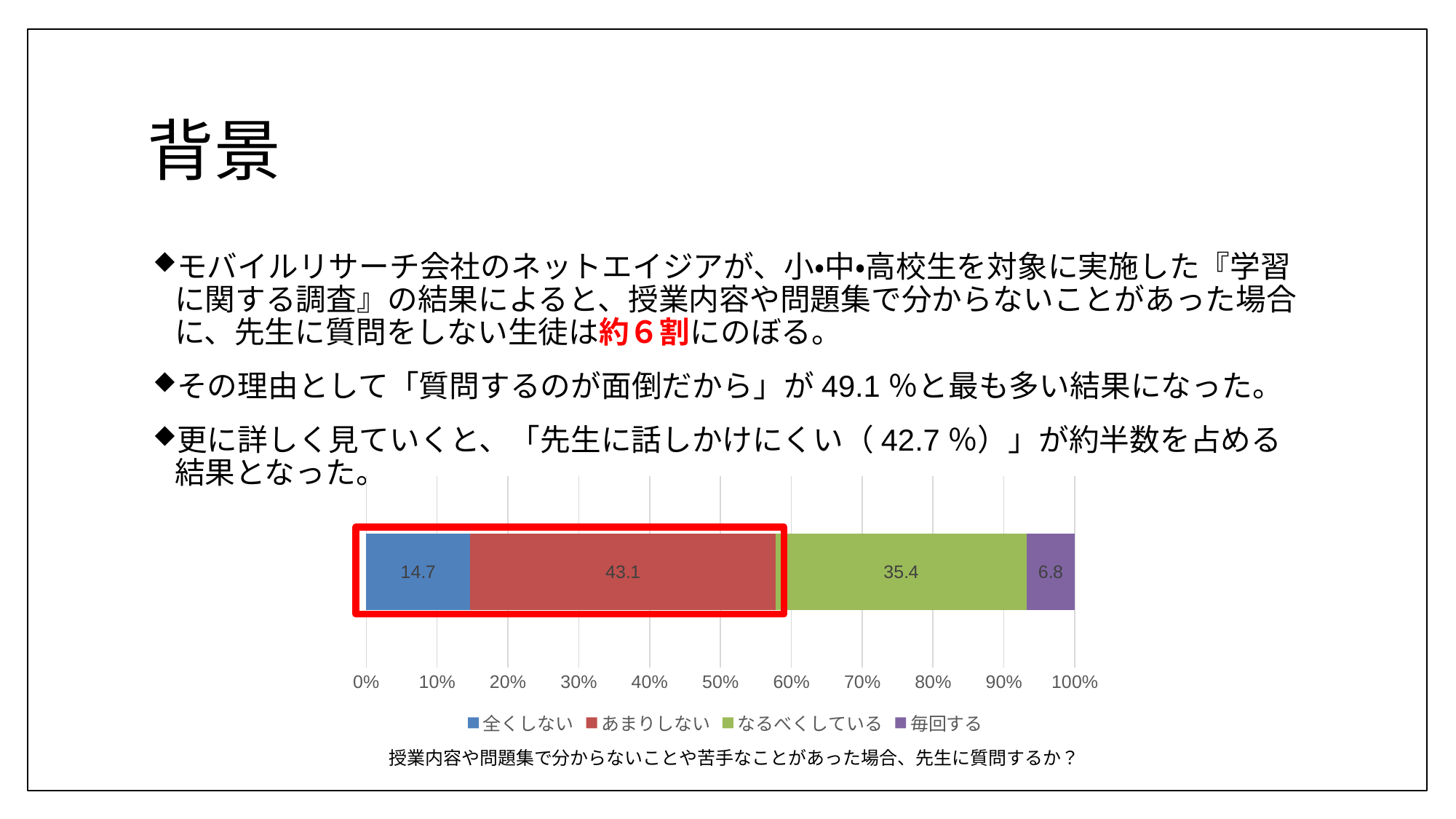

# 背景
モバイルリサーチ会社のネットエイジアが、小・中・高校生を対象に実施した『学習に関する調査』の結果によると、授業内容や問題集で分からないことがあった場合に、先生に質問をしない生徒は約６割にのぼる。
その理由として「質問するのが面倒だから」が49.1％と最も多い結果になった。
更に詳しく見ていくと、「先生に話しかけにくい（42.7％）」が約半数を占める結果となった。

### Chart

| Category | 全くしない | あまりしない | なるべくしている | 毎回する |
|---|---|---|---|---|
| 分類 1 | 14.7 | 43.1 | 35.4 | 6.8 |
授業内容や問題集で分からないことや苦手なことがあった場合、先生に質問するか？